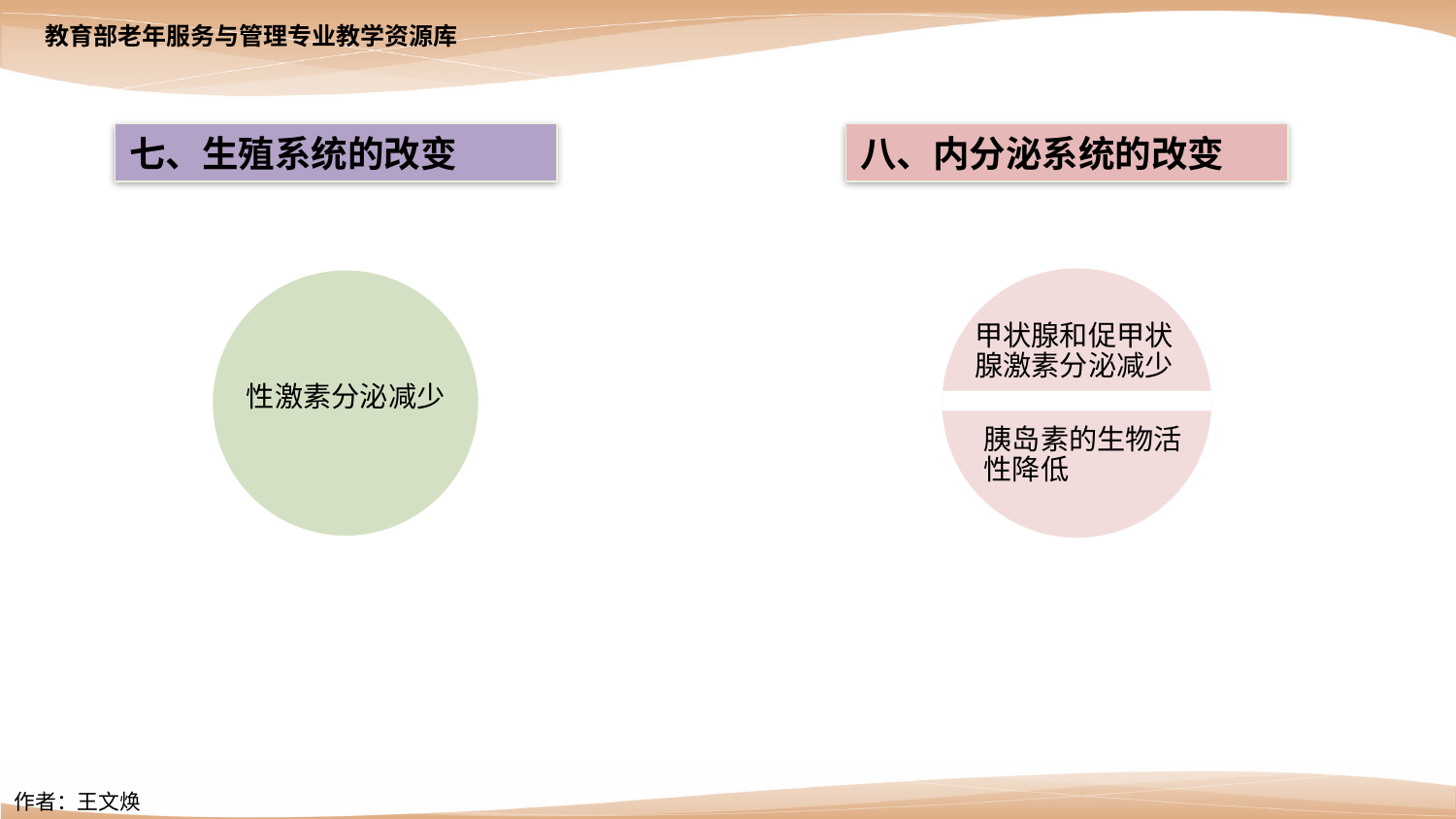

七、生殖系统的改变
八、内分泌系统的改变
性激素分泌减少

甲状腺和促甲状腺激素分泌减少

胰岛素的生物活性降低